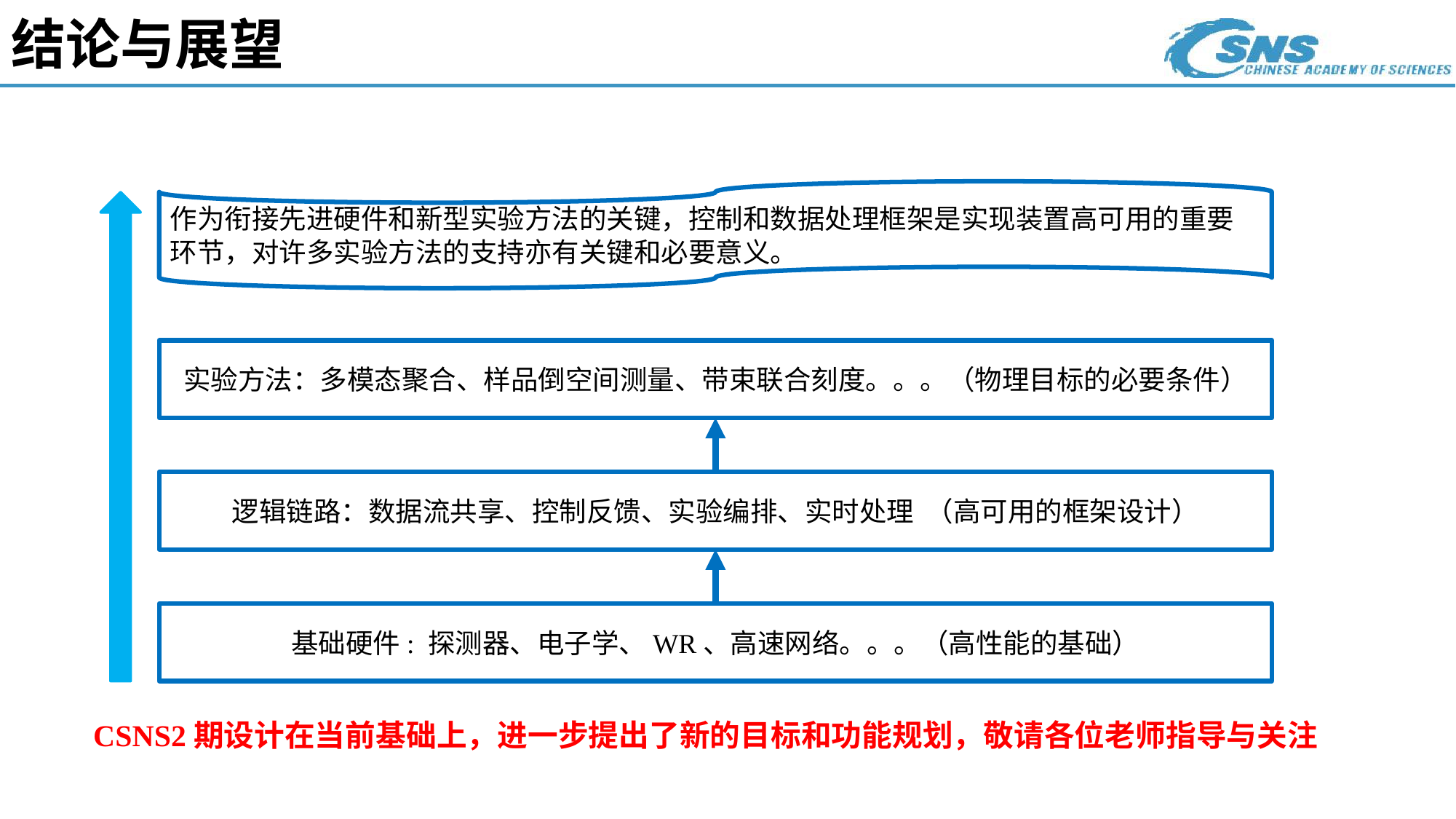

# 结论与展望
作为衔接先进硬件和新型实验方法的关键，控制和数据处理框架是实现装置高可用的重要环节，对许多实验方法的支持亦有关键和必要意义。

实验方法：多模态聚合、样品倒空间测量、带束联合刻度。。。（物理目标的必要条件）
逻辑链路：数据流共享、控制反馈、实验编排、实时处理  （高可用的框架设计）
基础硬件: 探测器、电子学、WR、高速网络。。。（高性能的基础）
CSNS2期设计在当前基础上，进一步提出了新的目标和功能规划，敬请各位老师指导与关注